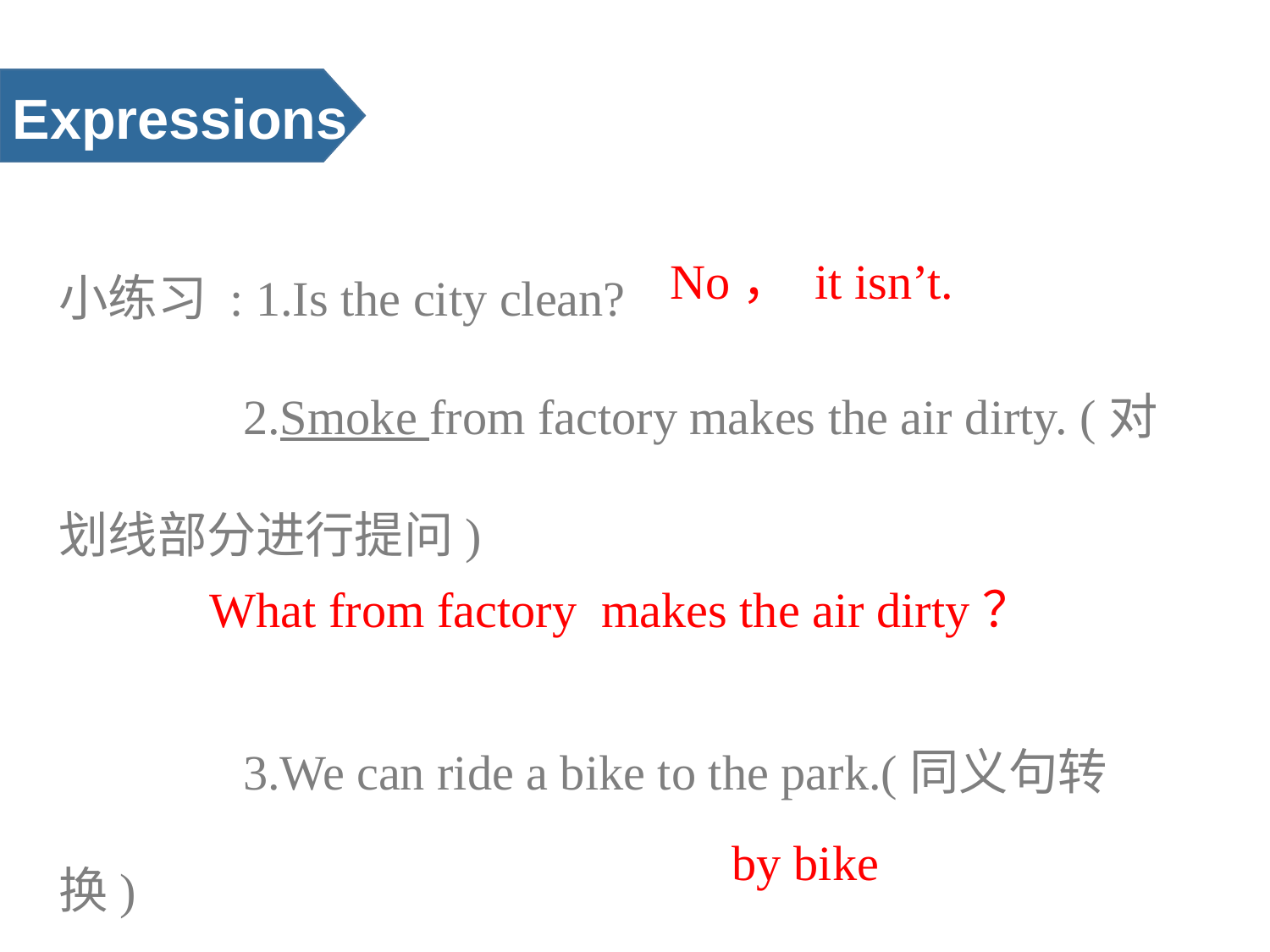

Expressions
小练习 : 1.Is the city clean?
               2.Smoke from factory makes the air dirty. (对划线部分进行提问)

               3.We can ride a bike to the park.(同义句转换)
                  We can go to the park _______.
 No， it isn’t.
 What from factory  makes the air dirty？
by bike